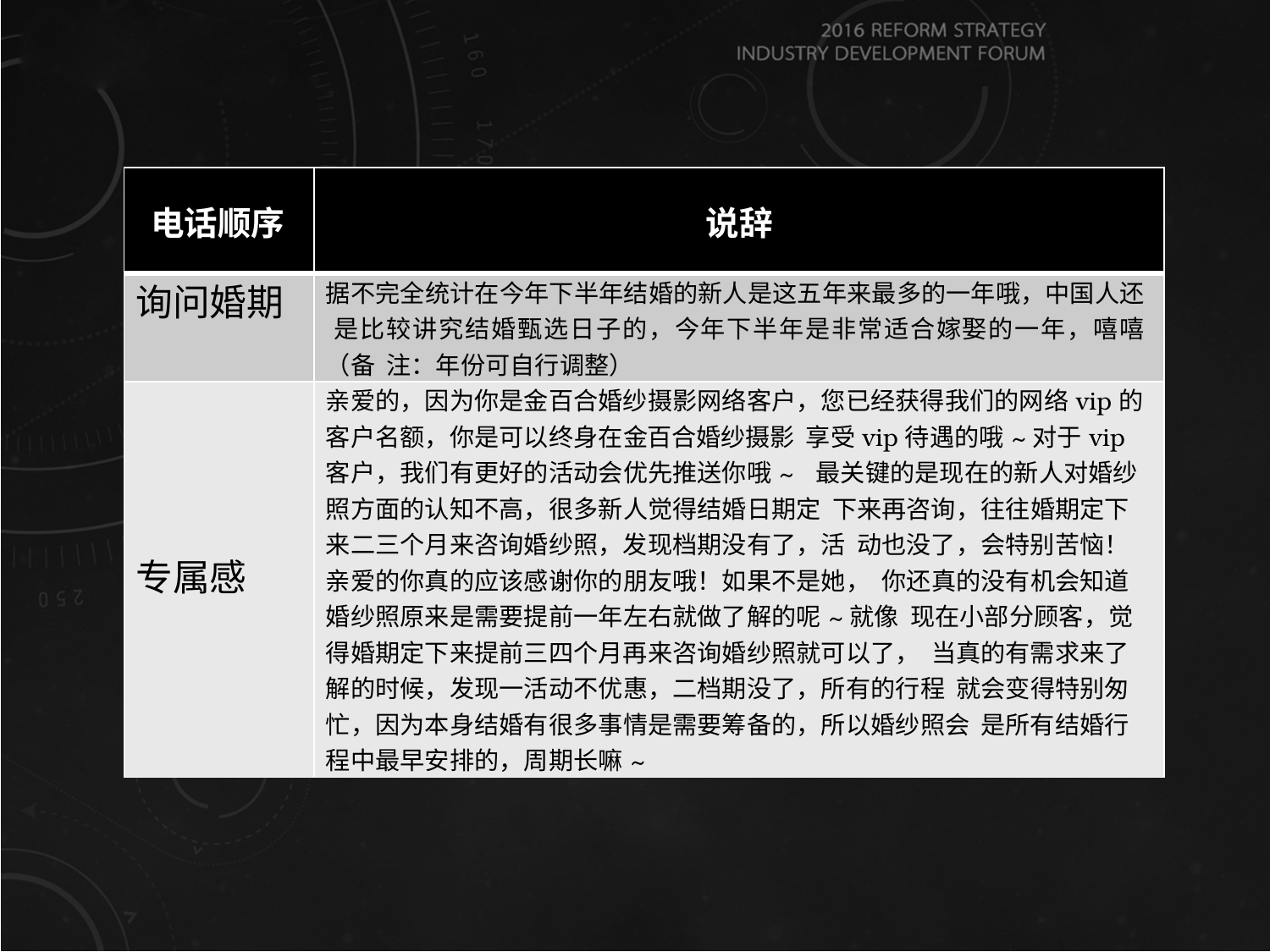

| 电话顺序 | 说辞 |
| --- | --- |
| 询问婚期 | 据不完全统计在今年下半年结婚的新人是这五年来最多的一年哦，中国人还 是比较讲究结婚甄选日子的，今年下半年是非常适合嫁娶的一年，嘻嘻（备 注：年份可自行调整） |
| 专属感 | 亲爱的，因为你是金百合婚纱摄影网络客户，您已经获得我们的网络vip的客户名额，你是可以终身在金百合婚纱摄影 享受vip待遇的哦~对于vip客户，我们有更好的活动会优先推送你哦~ 最关键的是现在的新人对婚纱照方面的认知不高，很多新人觉得结婚日期定 下来再咨询，往往婚期定下来二三个月来咨询婚纱照，发现档期没有了，活 动也没了，会特别苦恼！亲爱的你真的应该感谢你的朋友哦！如果不是她， 你还真的没有机会知道婚纱照原来是需要提前一年左右就做了解的呢~就像 现在小部分顾客，觉得婚期定下来提前三四个月再来咨询婚纱照就可以了， 当真的有需求来了解的时候，发现一活动不优惠，二档期没了，所有的行程 就会变得特别匆忙，因为本身结婚有很多事情是需要筹备的，所以婚纱照会 是所有结婚行程中最早安排的，周期长嘛~ |